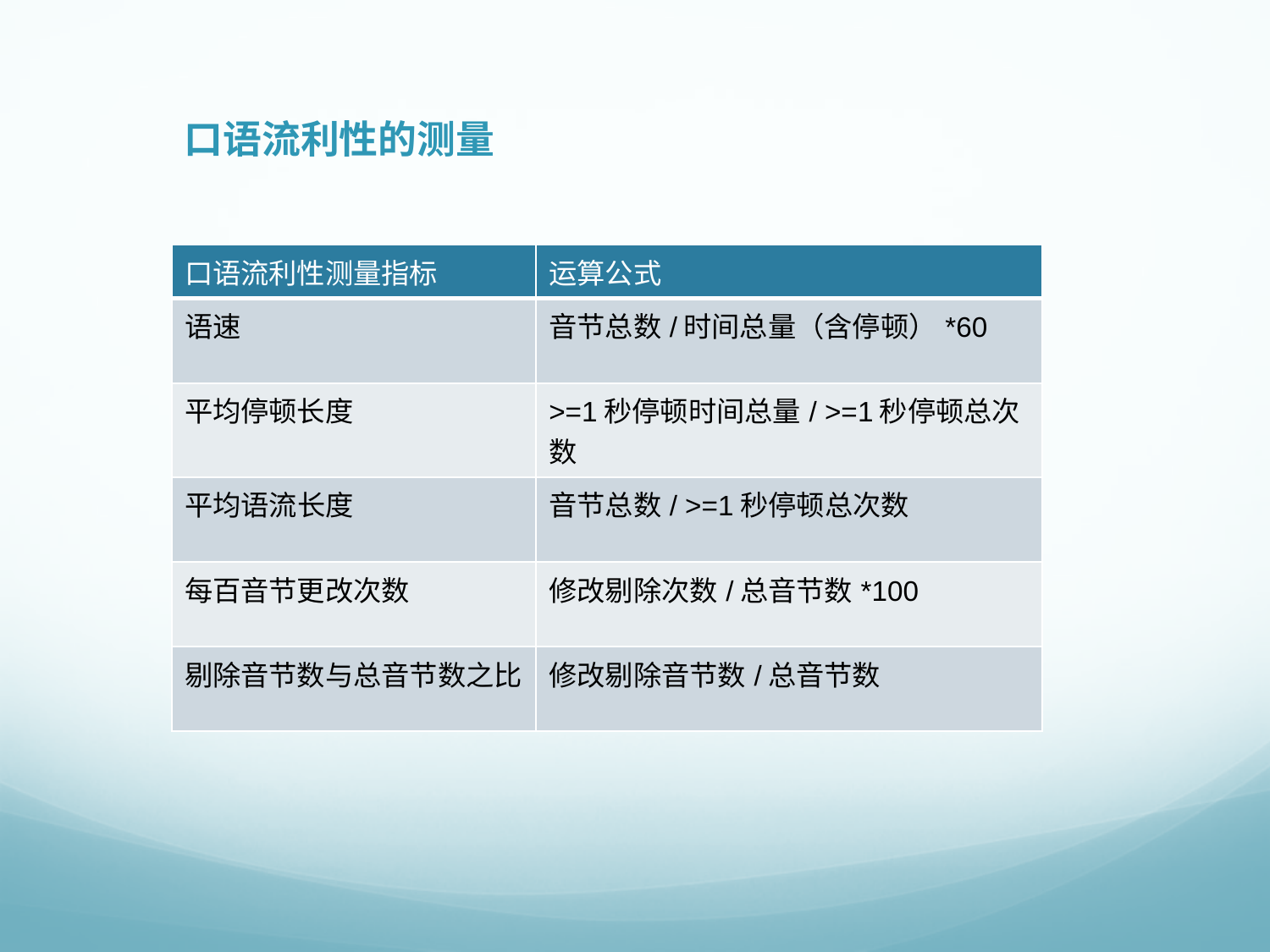

口语流利性的测量
| 口语流利性测量指标 | 运算公式 |
| --- | --- |
| 语速 | 音节总数/时间总量（含停顿）\*60 |
| 平均停顿长度 | >=1秒停顿时间总量/ >=1秒停顿总次数 |
| 平均语流长度 | 音节总数/ >=1秒停顿总次数 |
| 每百音节更改次数 | 修改剔除次数/总音节数\*100 |
| 剔除音节数与总音节数之比 | 修改剔除音节数/总音节数 |